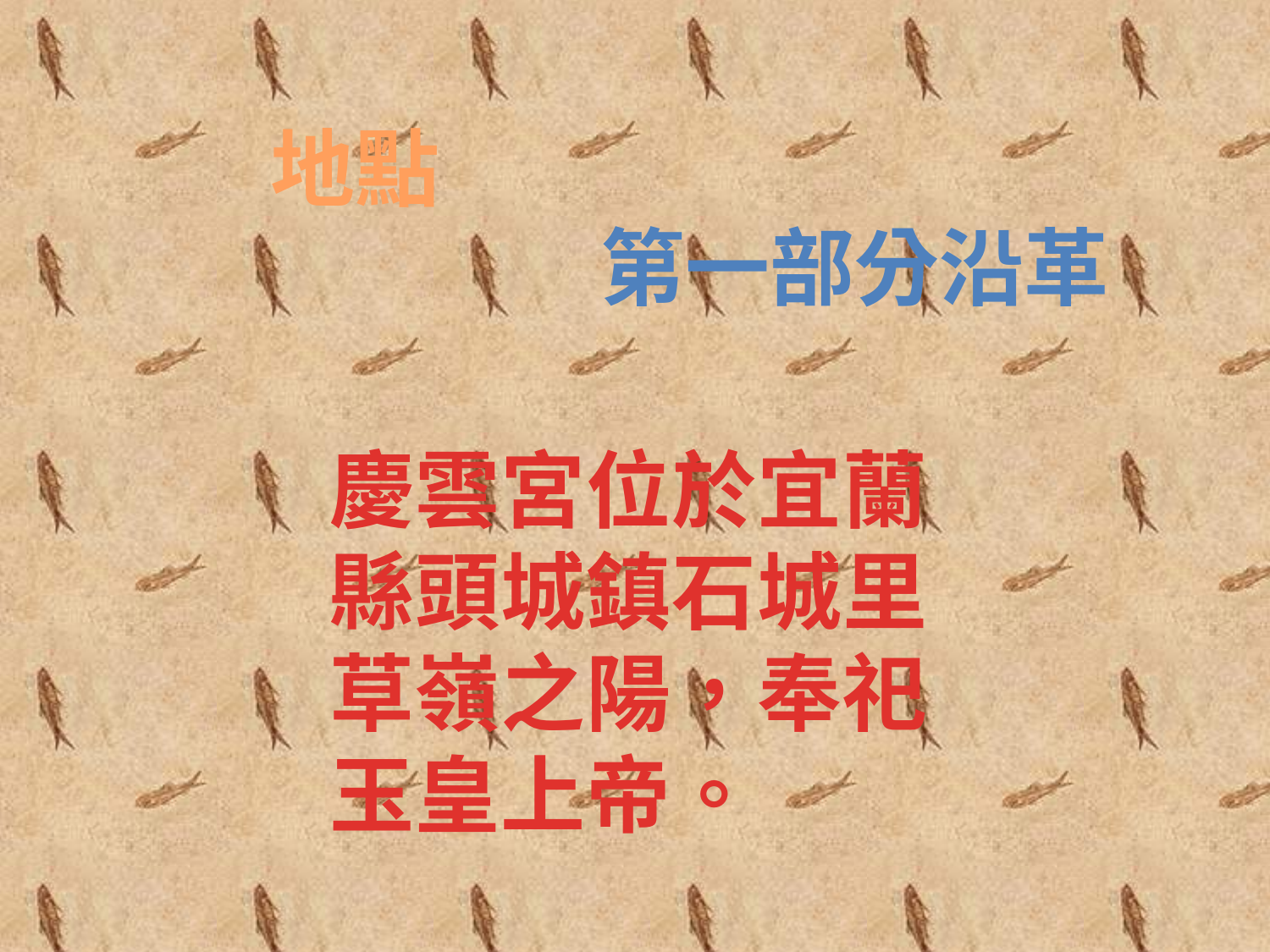

地點
第一部分沿革
慶雲宮位於宜蘭縣頭城鎮石城里草嶺之陽，奉祀玉皇上帝。